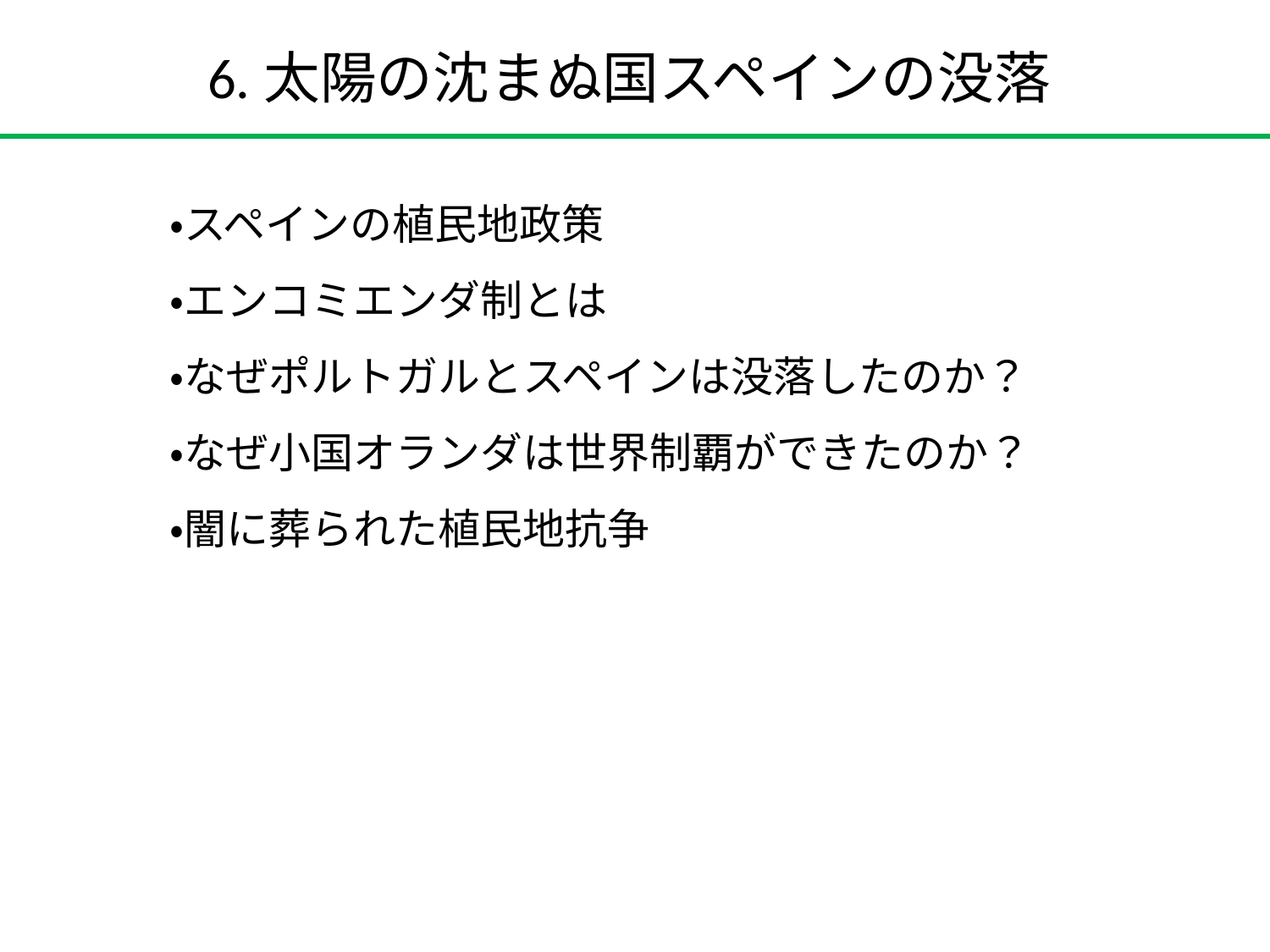

6.太陽の沈まぬ国スペインの没落
　・スペインの植民地政策
　・エンコミエンダ制とは
　・なぜポルトガルとスペインは没落したのか？
　・なぜ小国オランダは世界制覇ができたのか？
　・闇に葬られた植民地抗争